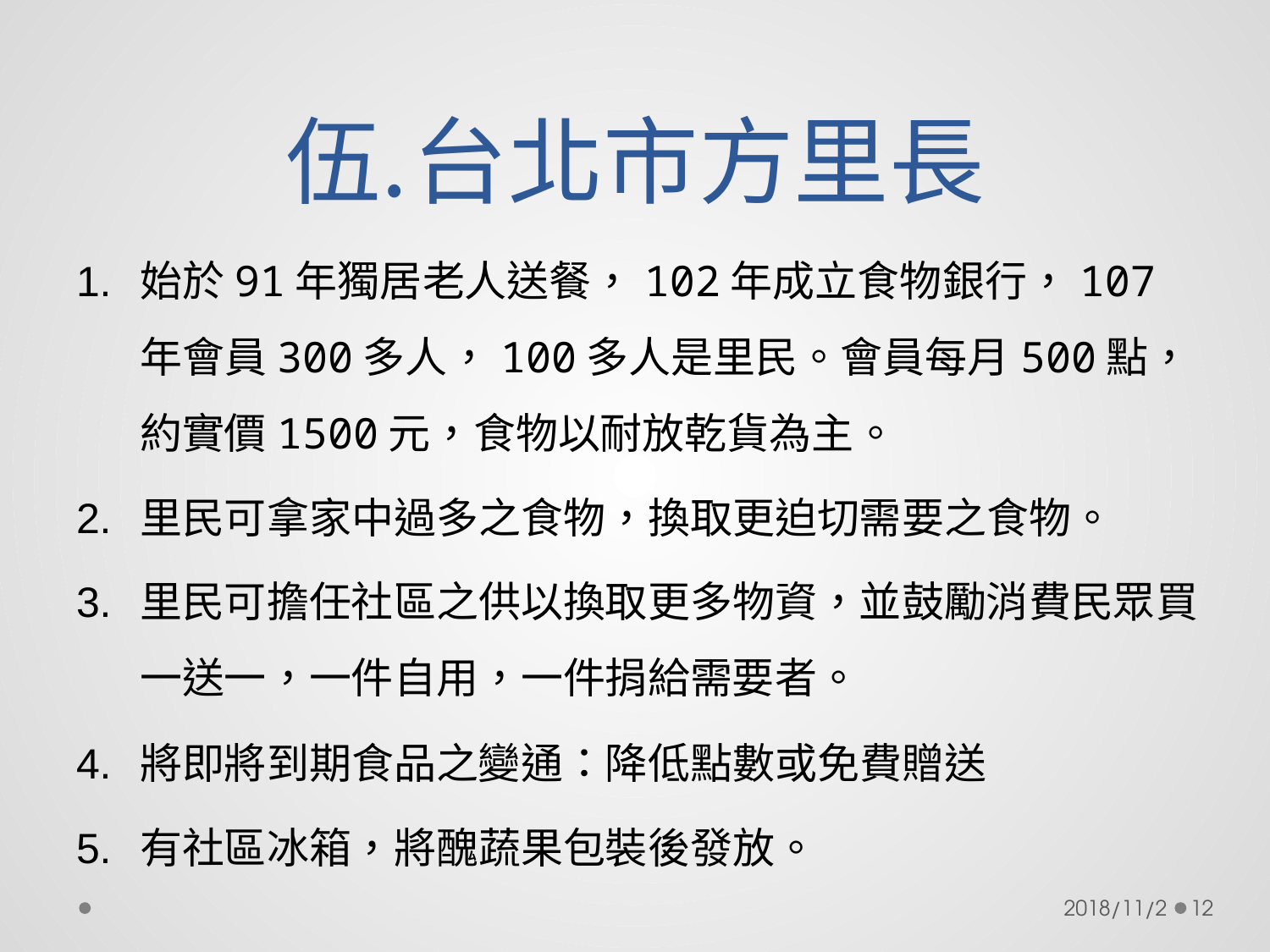

# 台北市方里長
始於91年獨居老人送餐，102年成立食物銀行，107年會員300多人，100多人是里民。會員每月500點，約實價1500元，食物以耐放乾貨為主。
里民可拿家中過多之食物，換取更迫切需要之食物。
里民可擔任社區之供以換取更多物資，並鼓勵消費民眾買一送一，一件自用，一件捐給需要者。
將即將到期食品之變通：降低點數或免費贈送
有社區冰箱，將醜蔬果包裝後發放。
2018/11/2
12